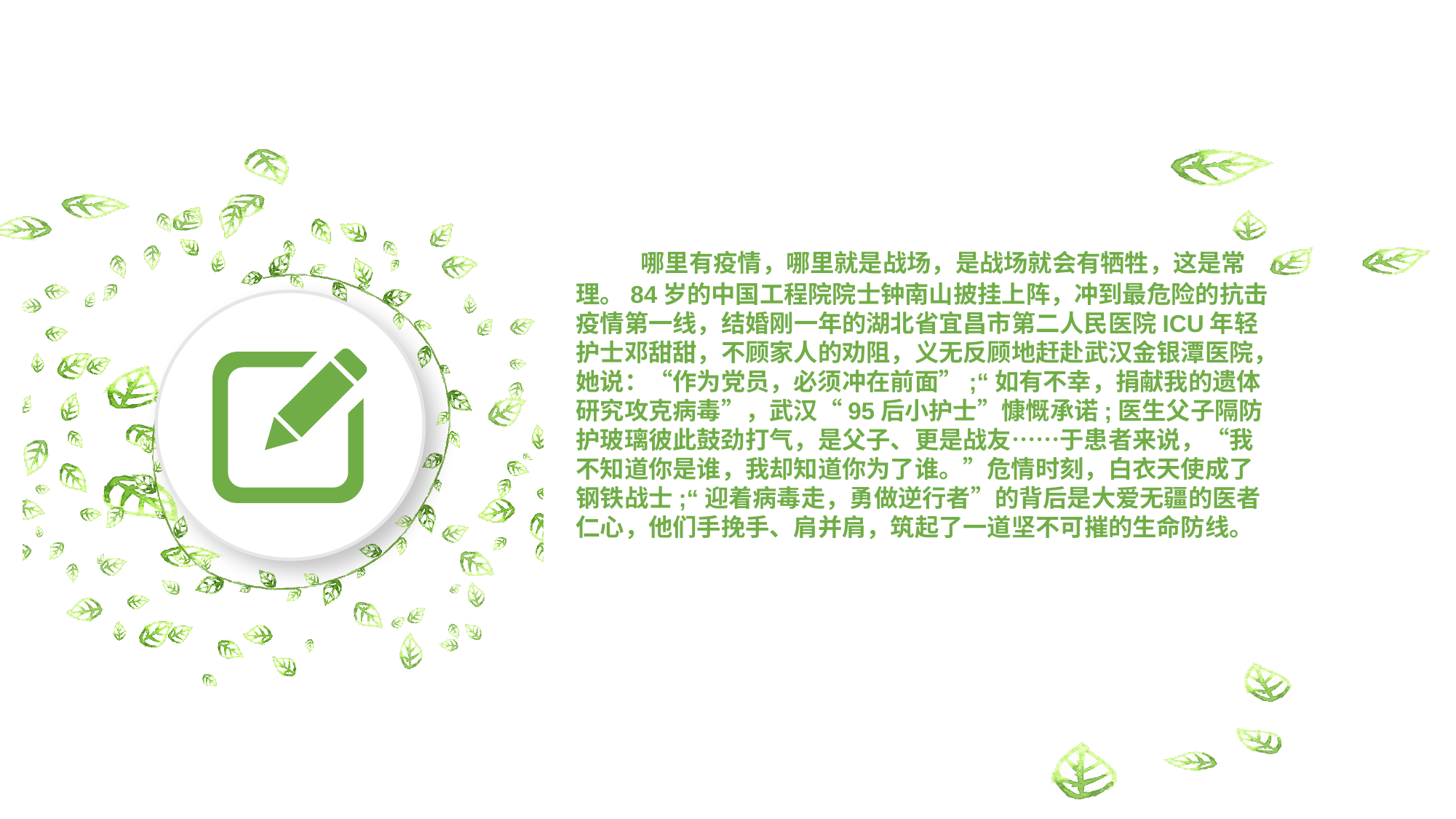

哪里有疫情，哪里就是战场，是战场就会有牺牲，这是常理。84岁的中国工程院院士钟南山披挂上阵，冲到最危险的抗击疫情第一线，结婚刚一年的湖北省宜昌市第二人民医院ICU年轻护士邓甜甜，不顾家人的劝阻，义无反顾地赶赴武汉金银潭医院，她说：“作为党员，必须冲在前面”;“如有不幸，捐献我的遗体研究攻克病毒”，武汉“95后小护士”慷慨承诺;医生父子隔防护玻璃彼此鼓劲打气，是父子、更是战友……于患者来说，“我不知道你是谁，我却知道你为了谁。”危情时刻，白衣天使成了钢铁战士;“迎着病毒走，勇做逆行者”的背后是大爱无疆的医者仁心，他们手挽手、肩并肩，筑起了一道坚不可摧的生命防线。